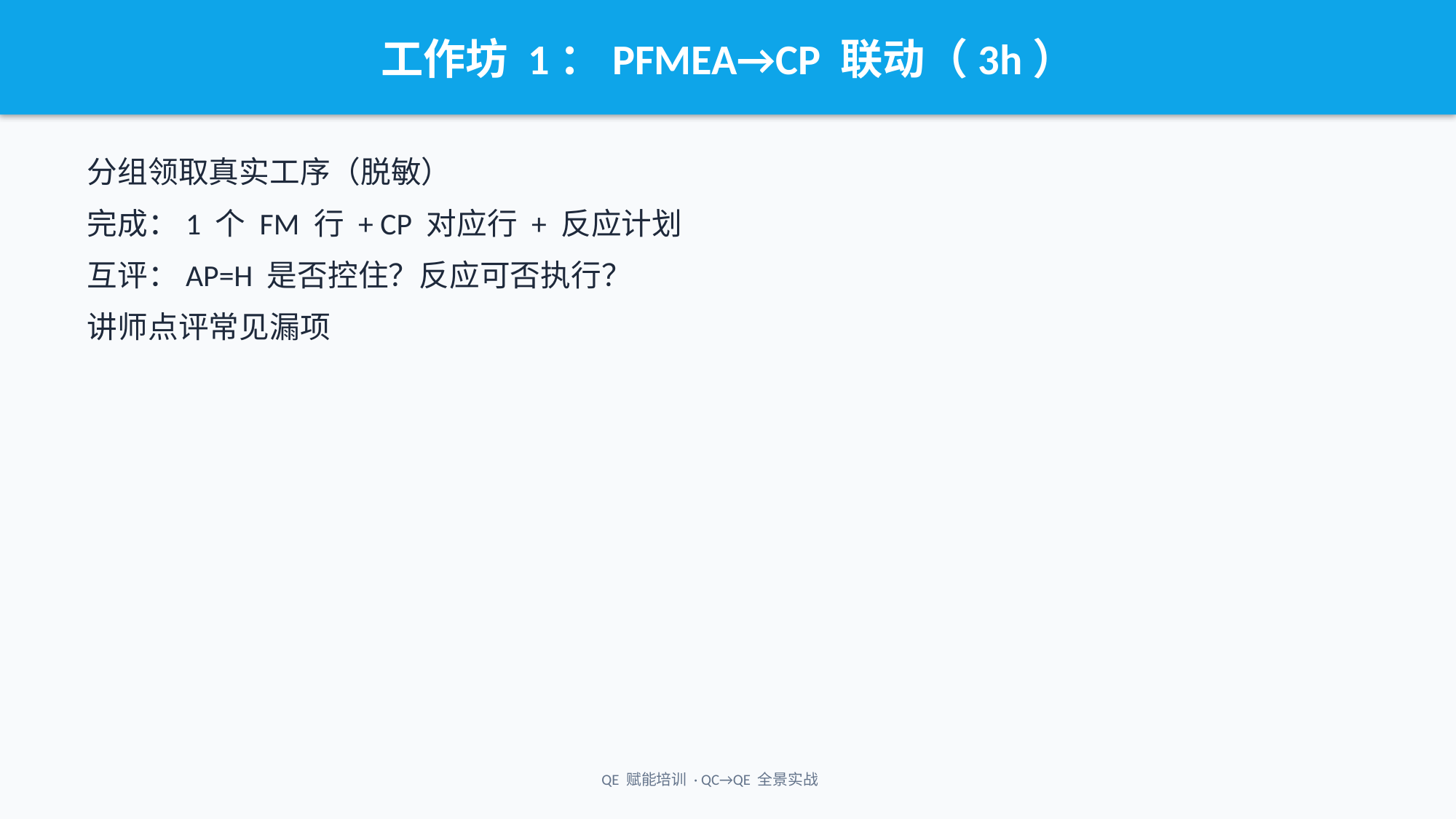

工作坊 1：PFMEA→CP 联动（3h）
分组领取真实工序（脱敏）
完成：1 个 FM 行 + CP 对应行 + 反应计划
互评：AP=H 是否控住？反应可否执行？
讲师点评常见漏项
QE 赋能培训 · QC→QE 全景实战